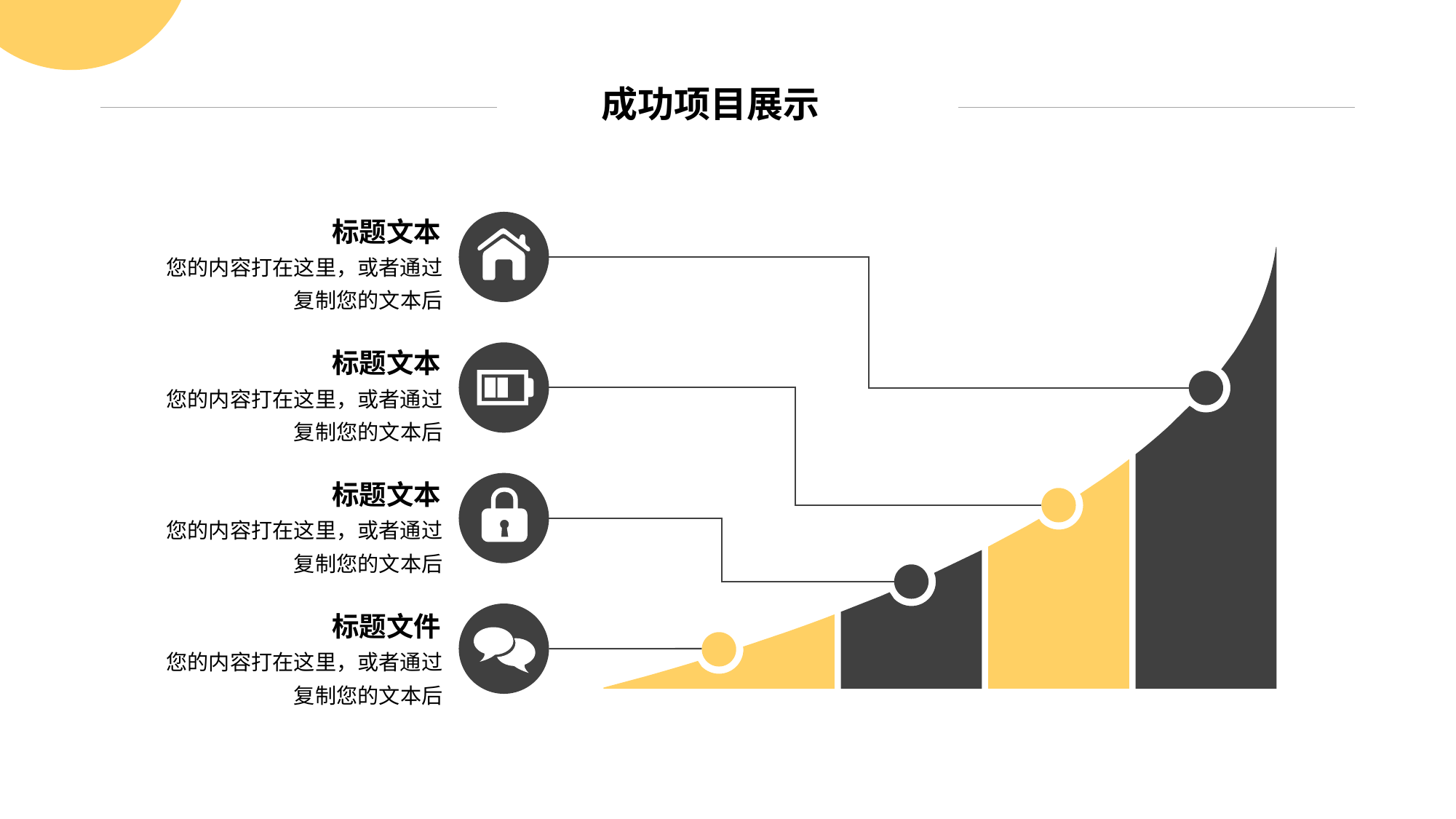

成功项目展示
标题文本

您的内容打在这里，或者通过复制您的文本后

标题文本

您的内容打在这里，或者通过复制您的文本后

标题文本

您的内容打在这里，或者通过复制您的文本后

标题文件

您的内容打在这里，或者通过复制您的文本后